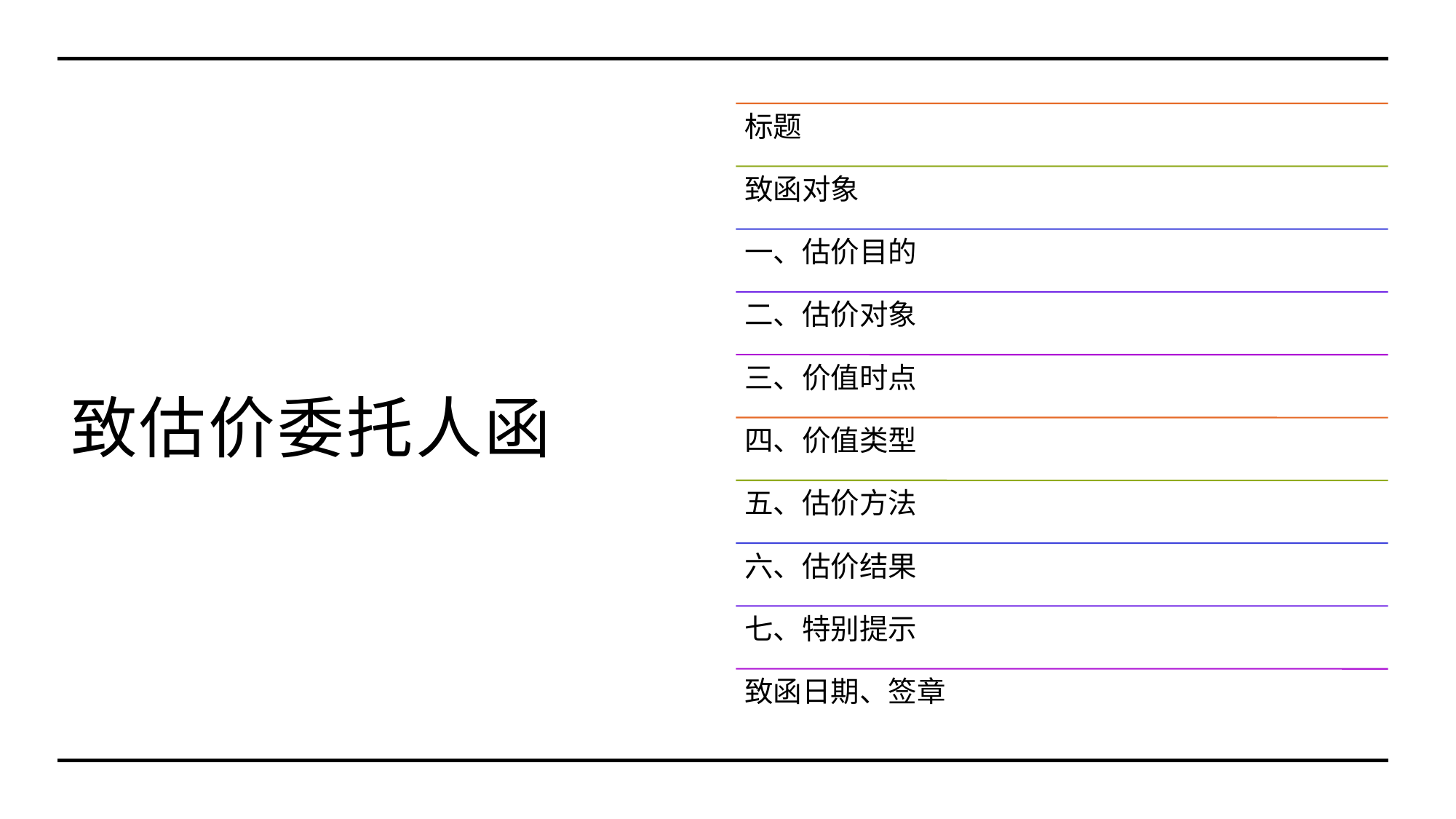

标题
致函对象
一、估价目的
二、估价对象
三、价值时点
四、价值类型
五、估价方法
六、估价结果
七、特别提示
致函日期、签章
# 致估价委托人函